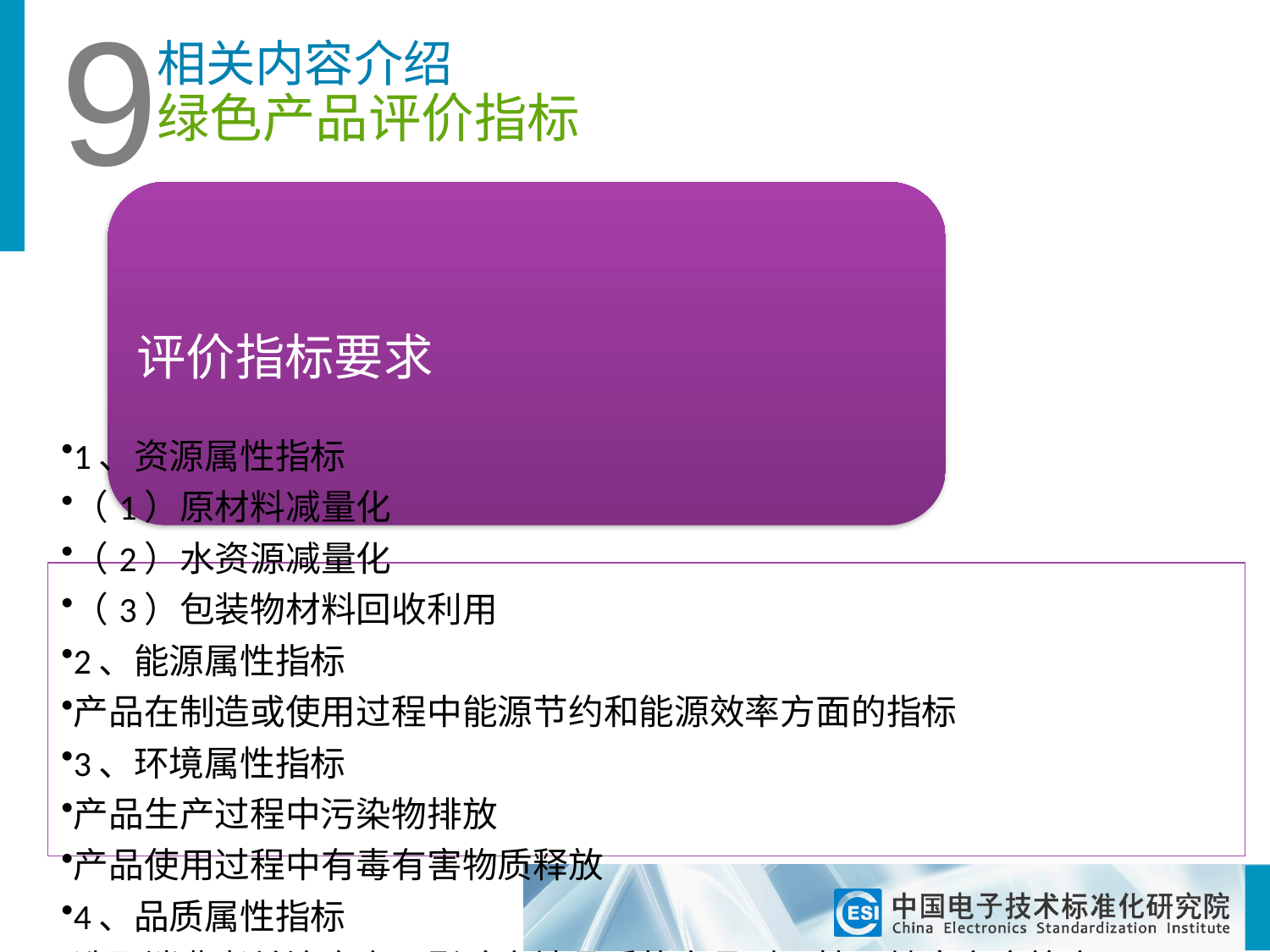

9
相关内容介绍
绿色产品评价指标
评价指标要求
1、资源属性指标
2、能源属性指标
3、环境属性指标
4、品质属性指标
（1）原材料减量化
（2）水资源减量化
（3）包装物材料回收利用
产品在制造或使用过程中能源节约和能源效率方面的指标
产品生产过程中污染物排放
产品使用过程中有毒有害物质释放